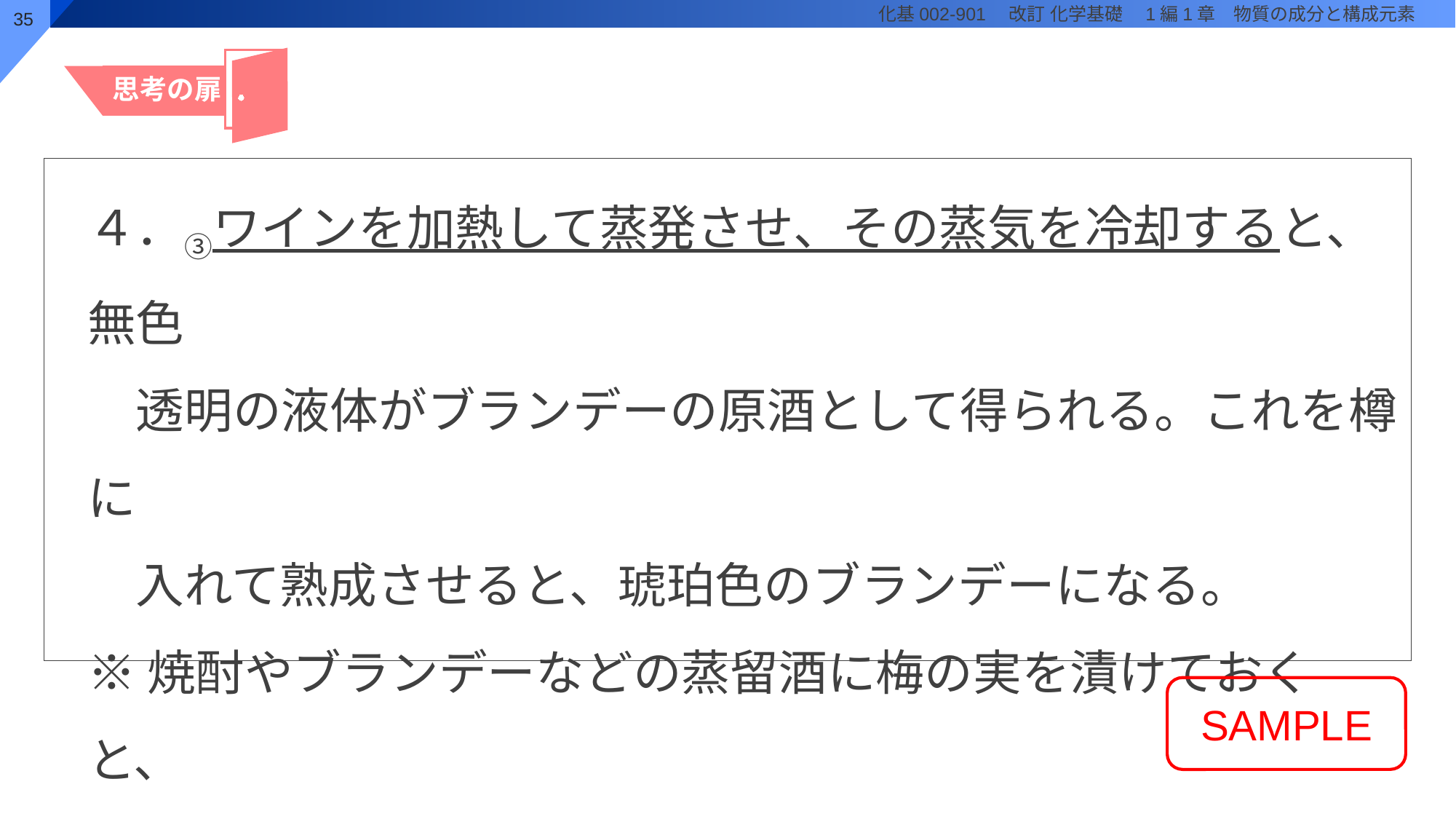

４．③ワインを加熱して蒸発させ、その蒸気を冷却すると、無色
　透明の液体がブランデーの原酒として得られる。これを樽に
　入れて熟成させると、琥珀色のブランデーになる。
※焼酎やブランデーなどの蒸留酒に梅の実を漬けておくと、
④蒸留酒に梅の実の成分が溶け出し、梅酒となる。
SAMPLE